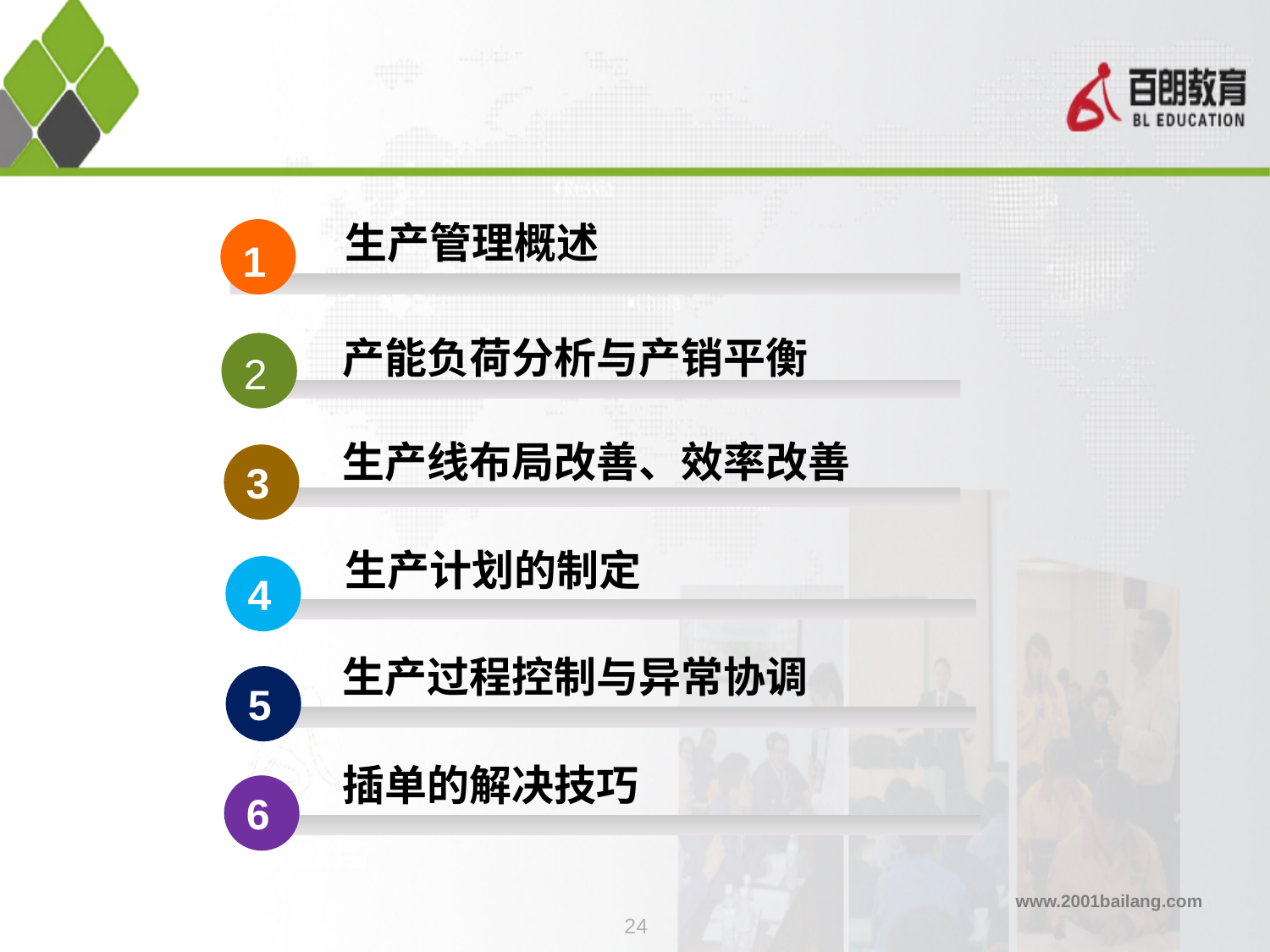

生产管理概述

1

产能负荷分析与产销平衡

2

生产线布局改善、效率改善

3

生产计划的制定

4

生产过程控制与异常协调

5

插单的解决技巧

6

24